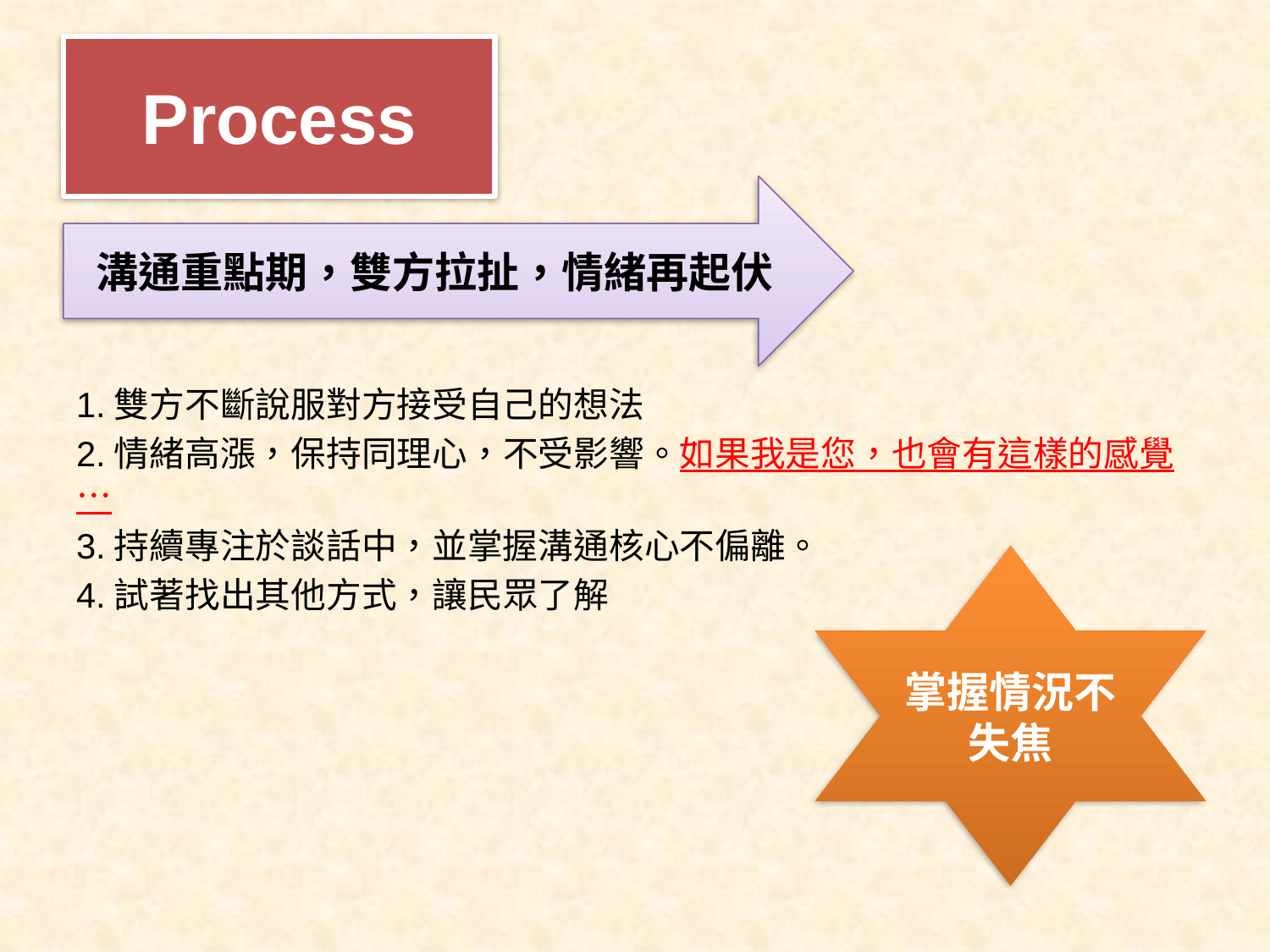

Process
#
溝通重點期，雙方拉扯，情緒再起伏

1.雙方不斷說服對方接受自己的想法
2.情緒高漲，保持同理心，不受影響。如果我是您，也會有這樣的感覺…
3.持續專注於談話中，並掌握溝通核心不偏離。
4.試著找出其他方式，讓民眾了解

掌握情況不失焦